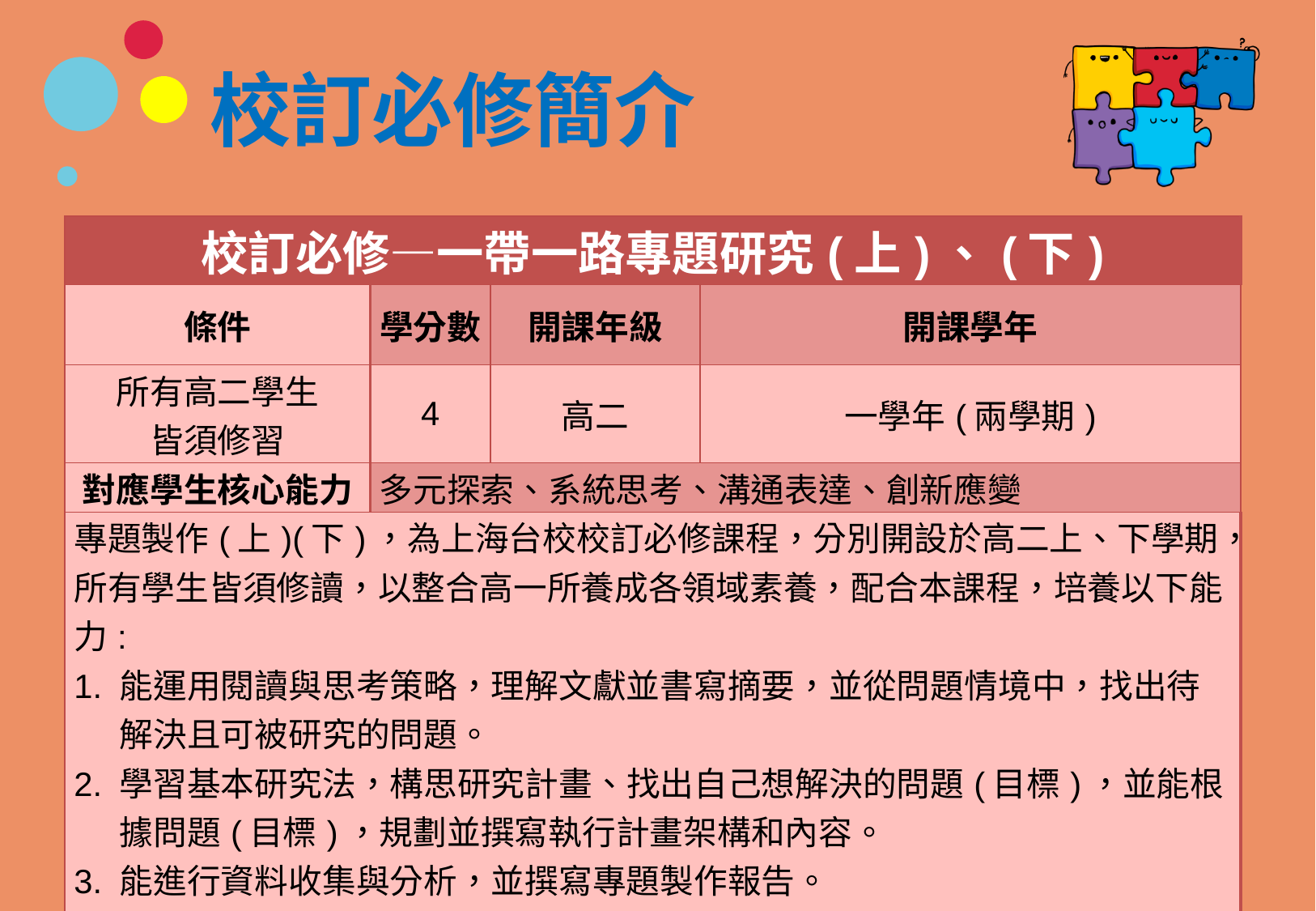

# 校訂必修簡介
| 校訂必修—一帶一路專題研究(上)、(下) |  |  |  |
| --- | --- | --- | --- |
| 條件 | 學分數 | 開課年級 | 開課學年 |
| 所有高二學生 皆須修習 | 4 | 高二 | 一學年(兩學期) |
| 對應學生核心能力 | 多元探索、系統思考、溝通表達、創新應變 |  |  |
| 專題製作(上)(下)，為上海台校校訂必修課程，分別開設於高二上、下學期，所有學生皆須修讀，以整合高一所養成各領域素養，配合本課程，培養以下能力: 能運用閱讀與思考策略，理解文獻並書寫摘要，並從問題情境中，找出待解決且可被研究的問題。 學習基本研究法，構思研究計畫、找出自己想解決的問題(目標)，並能根據問題(目標)，規劃並撰寫執行計畫架構和內容。 能進行資料收集與分析，並撰寫專題製作報告。 能利用簡報與口語表達技能，將所製作的專題進行公開分享溝通。 |  |  |  |